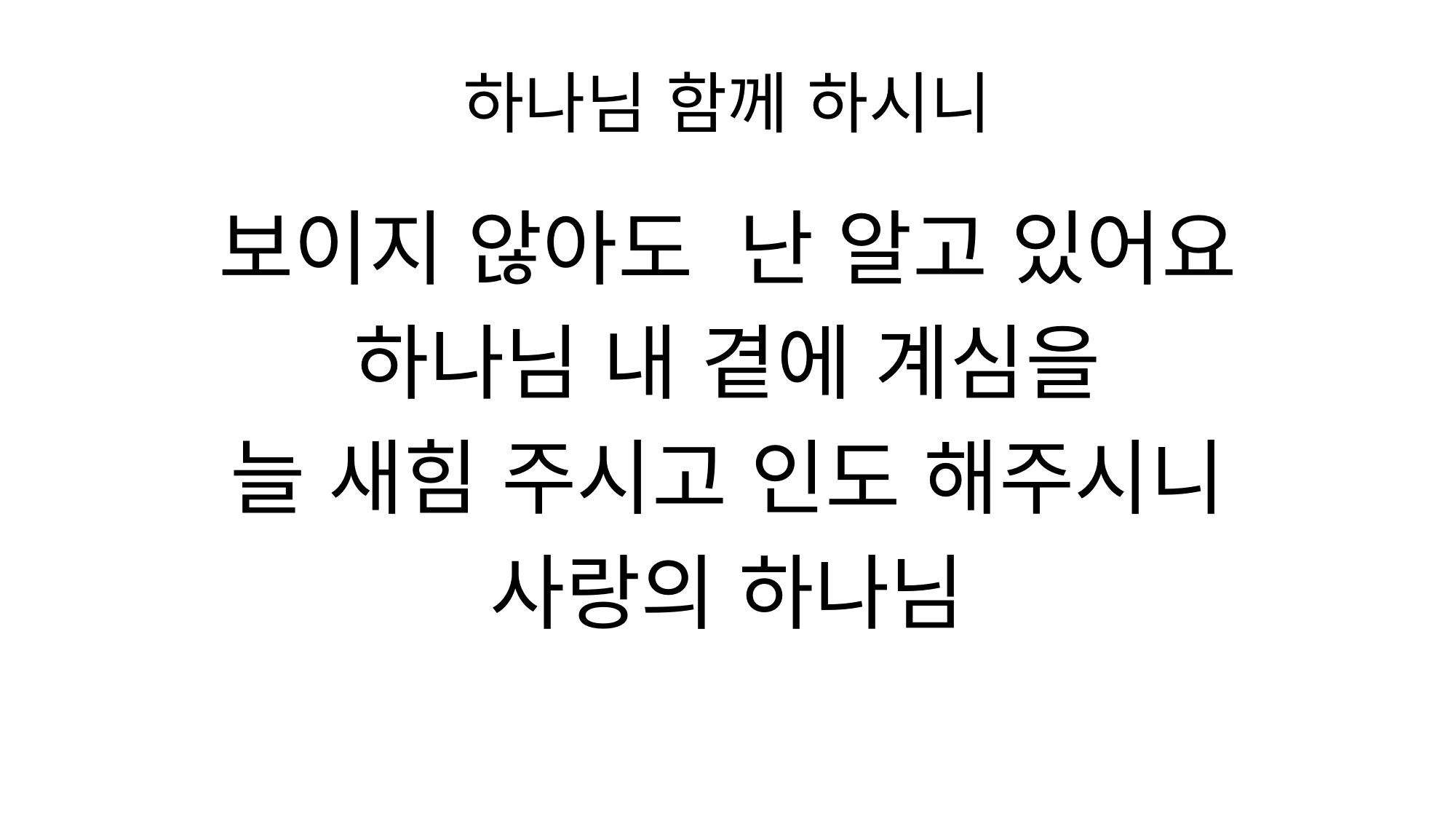

# 하나님 함께 하시니
보이지 않아도  난 알고 있어요
하나님 내 곁에 계심을
늘 새힘 주시고 인도 해주시니
사랑의 하나님